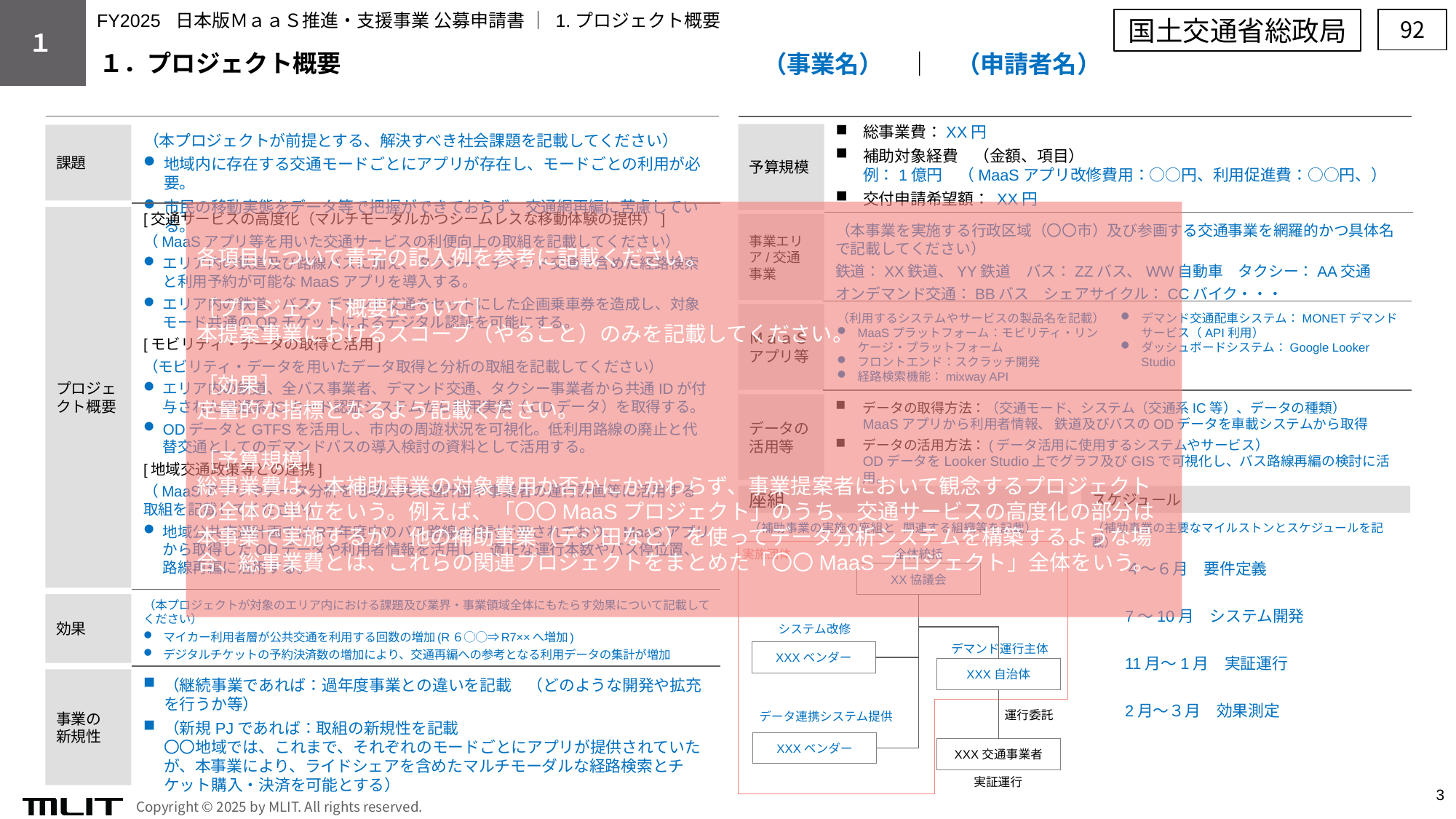

FY2025  日本版ＭａａＳ推進・支援事業 公募申請書 │ 1.プロジェクト概要
国土交通省総政局
92
１
１．プロジェクト概要
　（事業名）　│　（申請者名）

総事業費：XX円
補助対象経費　（金額、項目）
例：1億円　（MaaSアプリ改修費用：○○円、利用促進費：○○円、）
交付申請希望額： XX円
予算規模
課題
（本プロジェクトが前提とする、解決すべき社会課題を記載してください）
地域内に存在する交通モードごとにアプリが存在し、モードごとの利用が必要。
市民の移動実態をデータ等で把握ができておらず、交通網再編に苦慮している。
各項目について青字の記入例を参考に記載ください。

［プロジェクト概要について］
本提案事業におけるスコープ（やること）のみを記載してください。

［効果］
定量的な指標となるよう記載ください。

［予算規模］
総事業費は、本補助事業の対象費用か否かにかかわらず、事業提案者において観念するプロジェクトの全体の単位をいう。例えば、「〇〇MaaSプロジェクト」のうち、交通サービスの高度化の部分は本事業で実施するが、他の補助事業（デジ田など）を使ってデータ分析システムを構築するような場合、総事業費とは、これらの関連プロジェクトをまとめた「〇〇MaaSプロジェクト」全体をいう。
[交通サービスの高度化（マルチモーダルかつシームレスな移動体験の提供）]
（MaaSアプリ等を用いた交通サービスの利便向上の取組を記載してください）
エリア内の鉄道及び路線バスに加え、タクシー、デマンド交通を含めた経路検索と利用予約が可能なMaaSアプリを導入する。
エリア内の鉄道、バス、デマンド交通をセットにした企画乗車券を造成し、対象モード共通のQRチケットによるデジタル認証を可能にする。
[モビリティ・データの取得と活用]
（モビリティ・データを用いたデータ取得と分析の取組を記載してください）
エリア内の鉄道、全バス事業者、デマンド交通、タクシー事業者から共通IDが付与された交通系ICカード認証システムから利用実績（ODデータ）を取得する。
ODデータとGTFSを活用し、市内の周遊状況を可視化。低利用路線の廃止と代替交通としてのデマンドバスの導入検討の資料として活用する。
[地域交通政策等との連携]
（MaaSアプリやデータ分析を地域公共交通計画や事業者の運行計画等に活用する取組を記載してください）
地域公共交通計画ではR7年度中のバス路線の検討が示されており、MaaSアプリから取得したODデータや利用者情報を活用し、適正な運行本数やバス停位置、路線再編に活用する。

プロジェクト概要
事業エリア/交通事業
（本事業を実施する行政区域（〇〇市）及び参画する交通事業を網羅的かつ具体名で記載してください）
鉄道：XX鉄道、YY鉄道　バス：ZZバス、WW自動車　タクシー：AA交通
オンデマンド交通：BBバス　シェアサイクル：CCバイク・・・

ＭａａＳ
アプリ等
（利用するシステムやサービスの製品名を記載）
MaaSプラットフォーム：モビリティ・リンケージ・プラットフォーム
フロントエンド：スクラッチ開発
経路検索機能：mixway API
デマンド交通配車システム：MONETデマンドサービス（API利用）
ダッシュボードシステム：Google Looker Studio
データの取得方法：（交通モード、システム（交通系IC等）、データの種類）
MaaSアプリから利用者情報、 鉄道及びバスのODデータを車載システムから取得
データの活用方法：(データ活用に使用するシステムやサービス）
ODデータをLooker Studio上でグラフ及びGISで可視化し、バス路線再編の検討に活用。
データの活用等
座組
スケジュール
（補助事業の実施の座組と関連する組織等を記載）
（補助事業の主要なマイルストンとスケジュールを記載）
実施団体
全体統括
４～６月　要件定義

7～10月　システム開発

11月～1月　実証運行

2月～３月　効果測定
XX協議会
（本プロジェクトが対象のエリア内における課題及び業界・事業領域全体にもたらす効果について記載してください）
マイカー利用者層が公共交通を利用する回数の増加(R６◯◯⇒R7××へ増加)
デジタルチケットの予約決済数の増加により、交通再編への参考となる利用データの集計が増加

効果
システム改修
デマンド運行主体
XXXベンダー
XXX自治体
事業の
新規性
（継続事業であれば：過年度事業との違いを記載　（どのような開発や拡充を行うか等）
（新規PJであれば：取組の新規性を記載
〇〇地域では、これまで、それぞれのモードごとにアプリが提供されていたが、本事業により、ライドシェアを含めたマルチモーダルな経路検索とチケット購入・決済を可能とする）
運行委託
データ連携システム提供
XXXベンダー
XXX交通事業者
実証運行
3